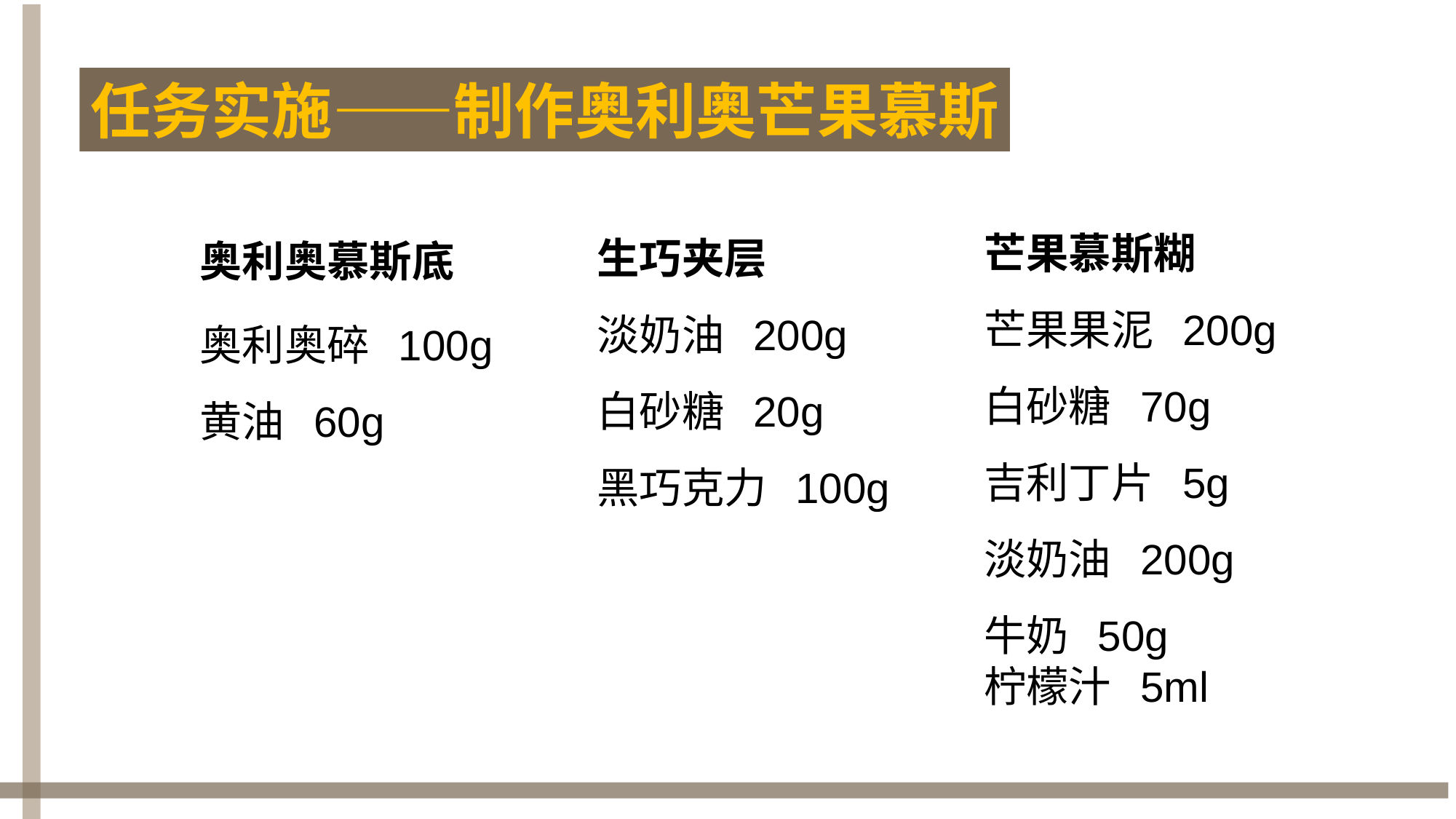

任务实施——制作奥利奥芒果慕斯
芒果慕斯糊
芒果果泥  200g
白砂糖  70g
吉利丁片  5g
淡奶油  200g
牛奶  50g
柠檬汁  5ml

生巧夹层
淡奶油  200g
白砂糖  20g
黑巧克力  100g

奥利奥慕斯底

奥利奥碎  100g
黄油  60g